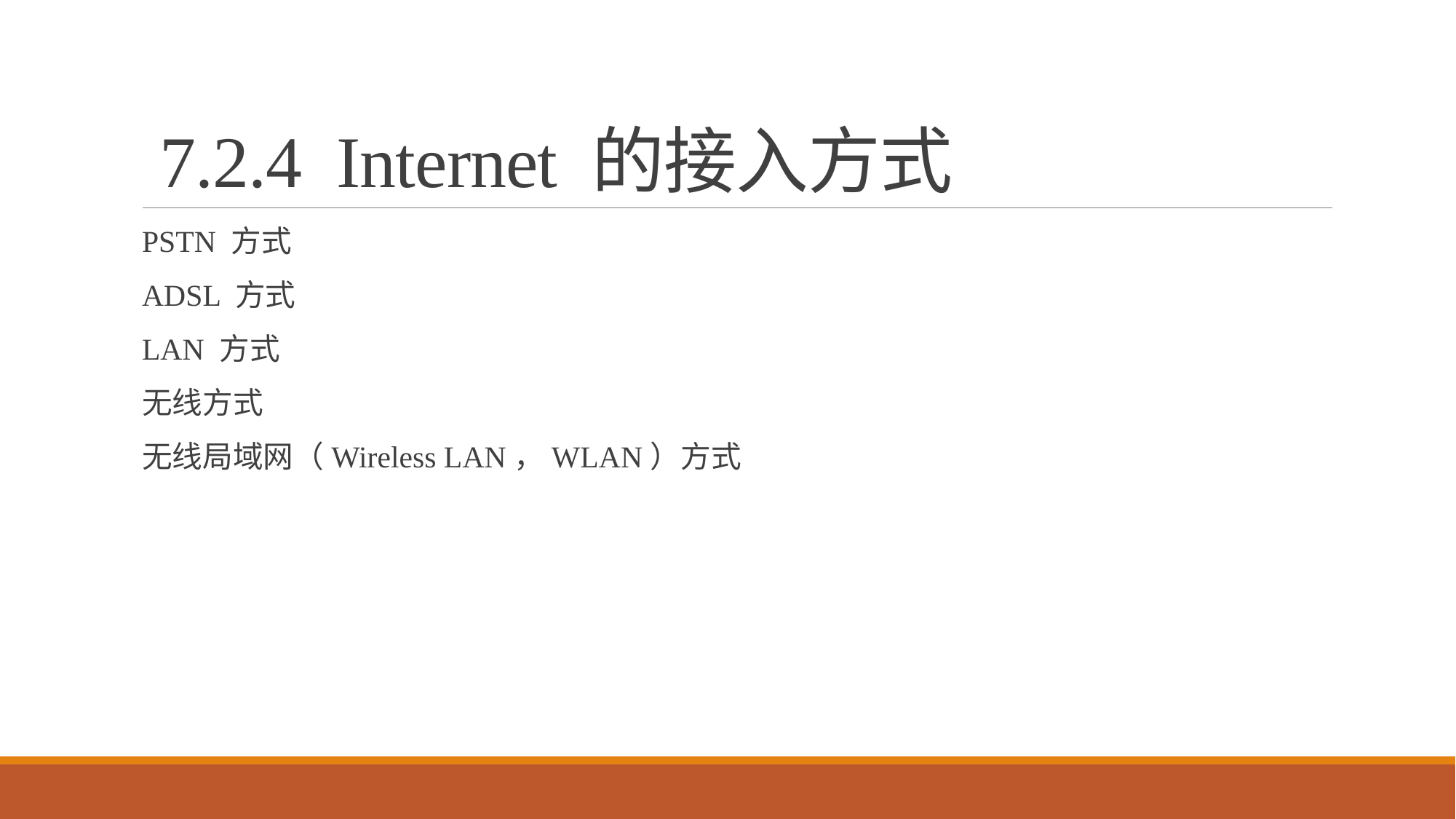

# 7.2.4  Internet 的接入方式
PSTN 方式
ADSL 方式
LAN 方式
无线方式
无线局域网（Wireless LAN，WLAN）方式